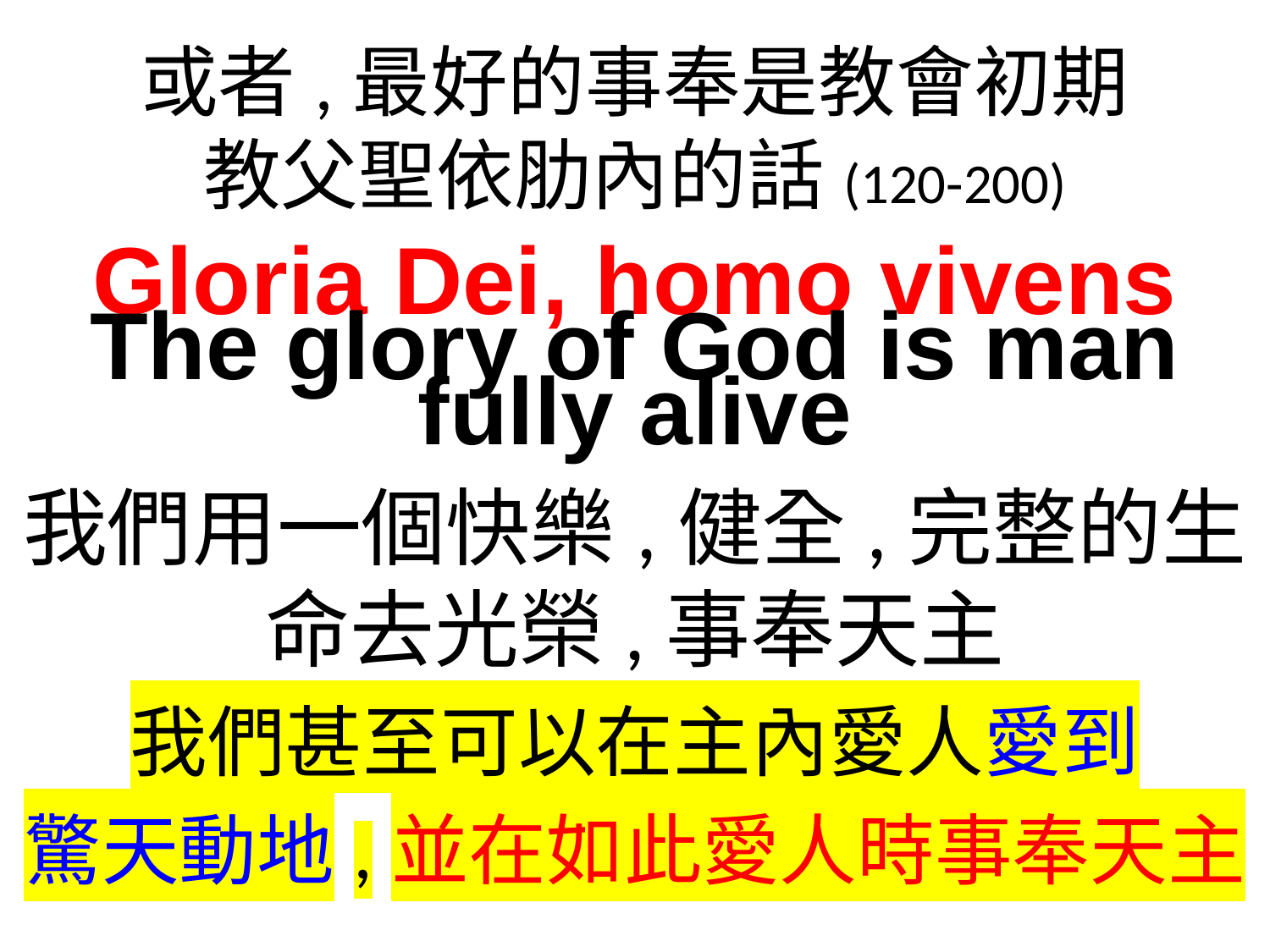

或者,最好的事奉是教會初期
教父聖依肋內的話(120-200)
Gloria Dei, homo vivens
The glory of God is man fully alive
我們用一個快樂,健全,完整的生命去光榮,事奉天主
我們甚至可以在主內愛人愛到
驚天動地,並在如此愛人時事奉天主